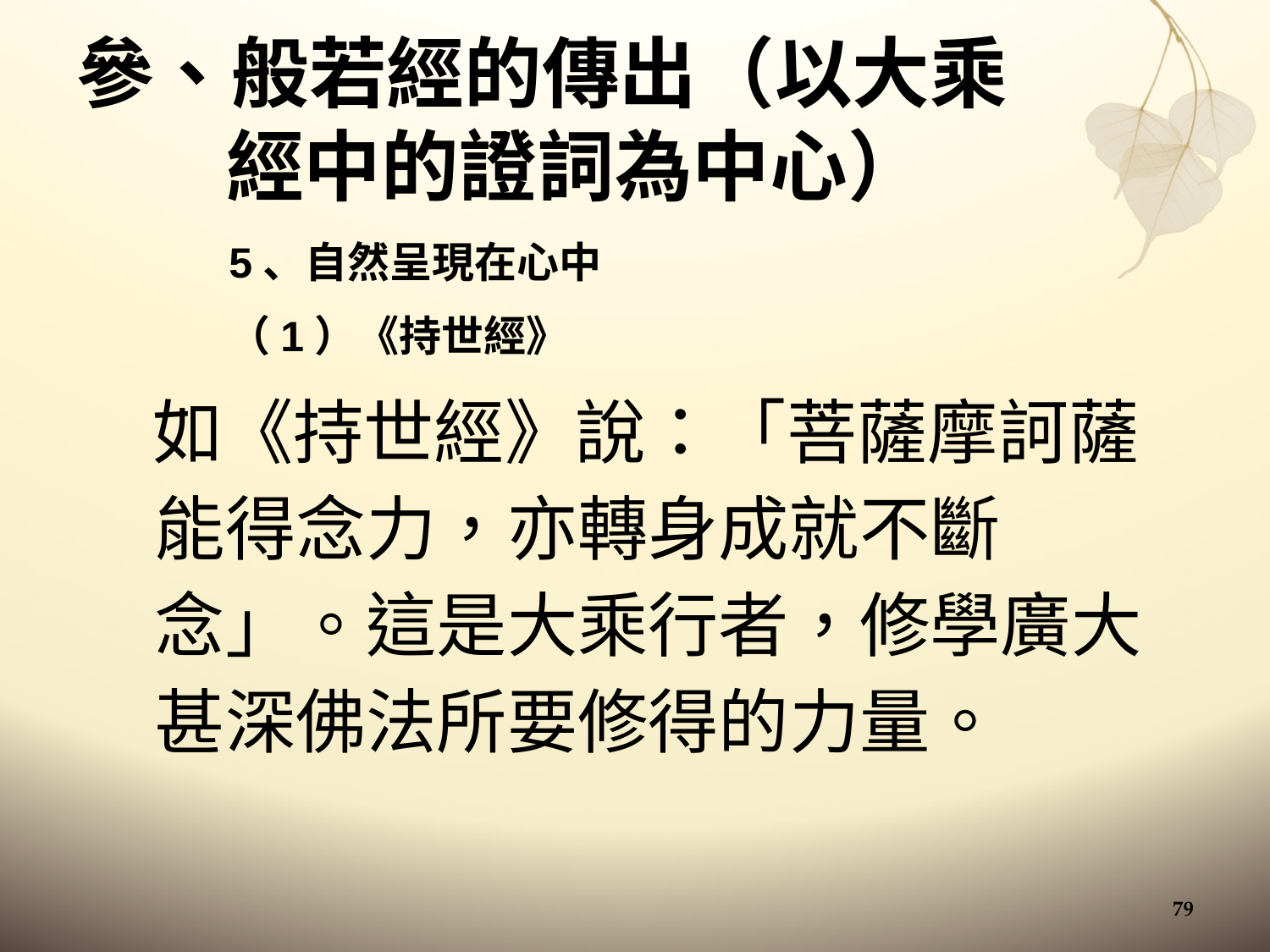

# 參、般若經的傳出（以大乘經中的證詞為中心）
5、自然呈現在心中
（1）《持世經》
如《持世經》說：「菩薩摩訶薩能得念力，亦轉身成就不斷念」。這是大乘行者，修學廣大甚深佛法所要修得的力量。
79